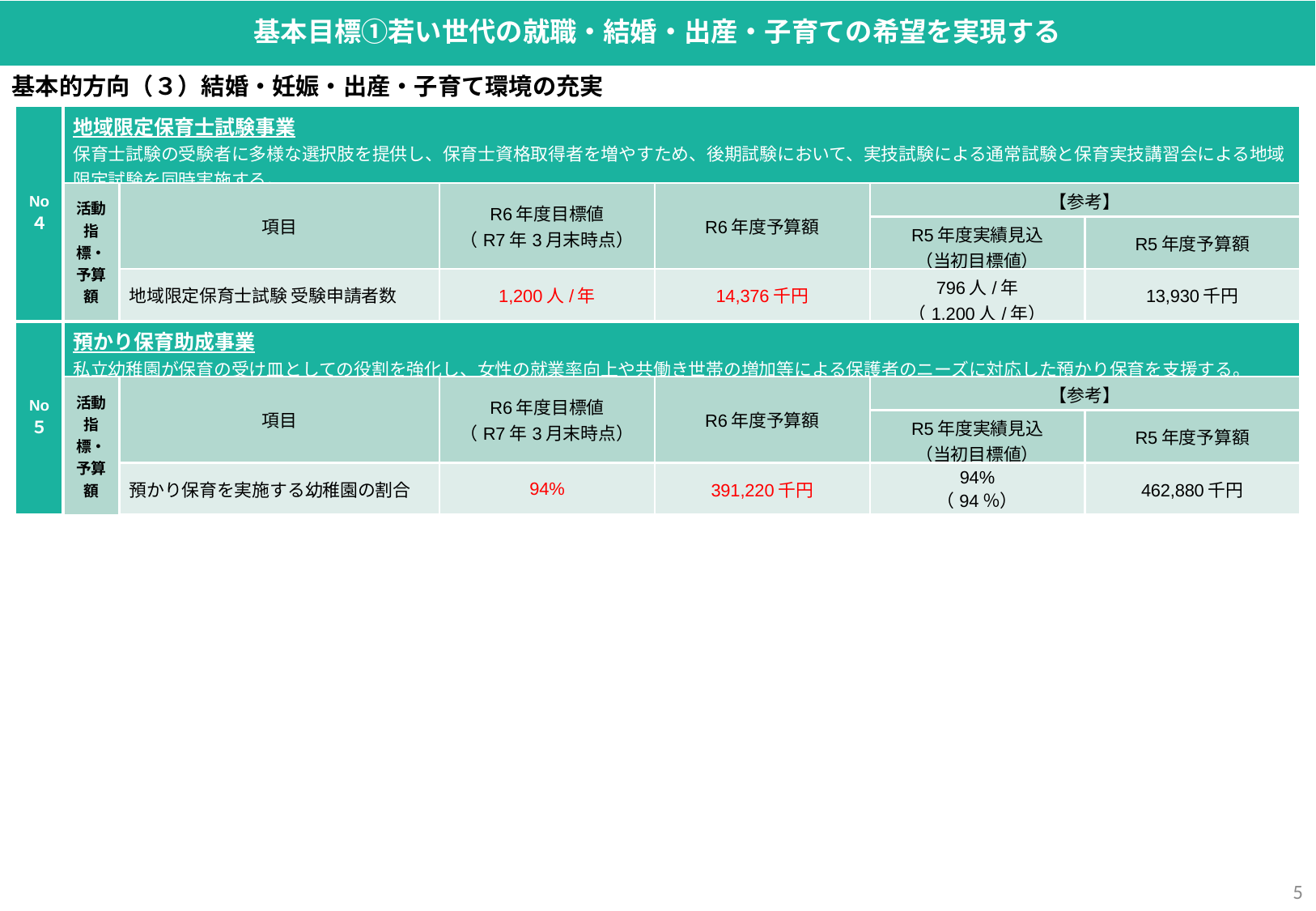

基本目標①若い世代の就職・結婚・出産・子育ての希望を実現する
基本的方向（３）結婚・妊娠・出産・子育て環境の充実
| No ４ | 地域限定保育士試験事業 保育士試験の受験者に多様な選択肢を提供し、保育士資格取得者を増やすため、後期試験において、実技試験による通常試験と保育実技講習会による地域限定試験を同時実施する。 |  |  |  |  |  |
| --- | --- | --- | --- | --- | --- | --- |
|  | 活動指標・予算額 | 項目 | R6年度目標値 （R7年3月末時点） | R6年度予算額 | 【参考】 |  |
|  | 活動指標・実績 | 項目 | 目標値 |  | R5年度実績見込 （当初目標値） | R5年度予算額 |
|  |  | 地域限定保育士試験 受験申請者数 | 1,200人/年 | 14,376千円 | 796人/年 （1,200人/年） | 13,930千円 |
| No ５ | 預かり保育助成事業 私立幼稚園が保育の受け皿としての役割を強化し、女性の就業率向上や共働き世帯の増加等による保護者のニーズに対応した預かり保育を支援する。 |  |  |  |  |  |
| --- | --- | --- | --- | --- | --- | --- |
|  | 活動指標・予算額 | 項目 | R6年度目標値 （R7年3月末時点） | R6年度予算額 | 【参考】 |  |
|  | 活動指標・実績 | 項目 | 目標値 | 実績値 （前年度実績） | R5年度実績見込 （当初目標値） | R5年度予算額 |
|  |  | 預かり保育を実施する幼稚園の割合 | 94% | 391,220千円 | 94% （94％） | 462,880千円 |
5